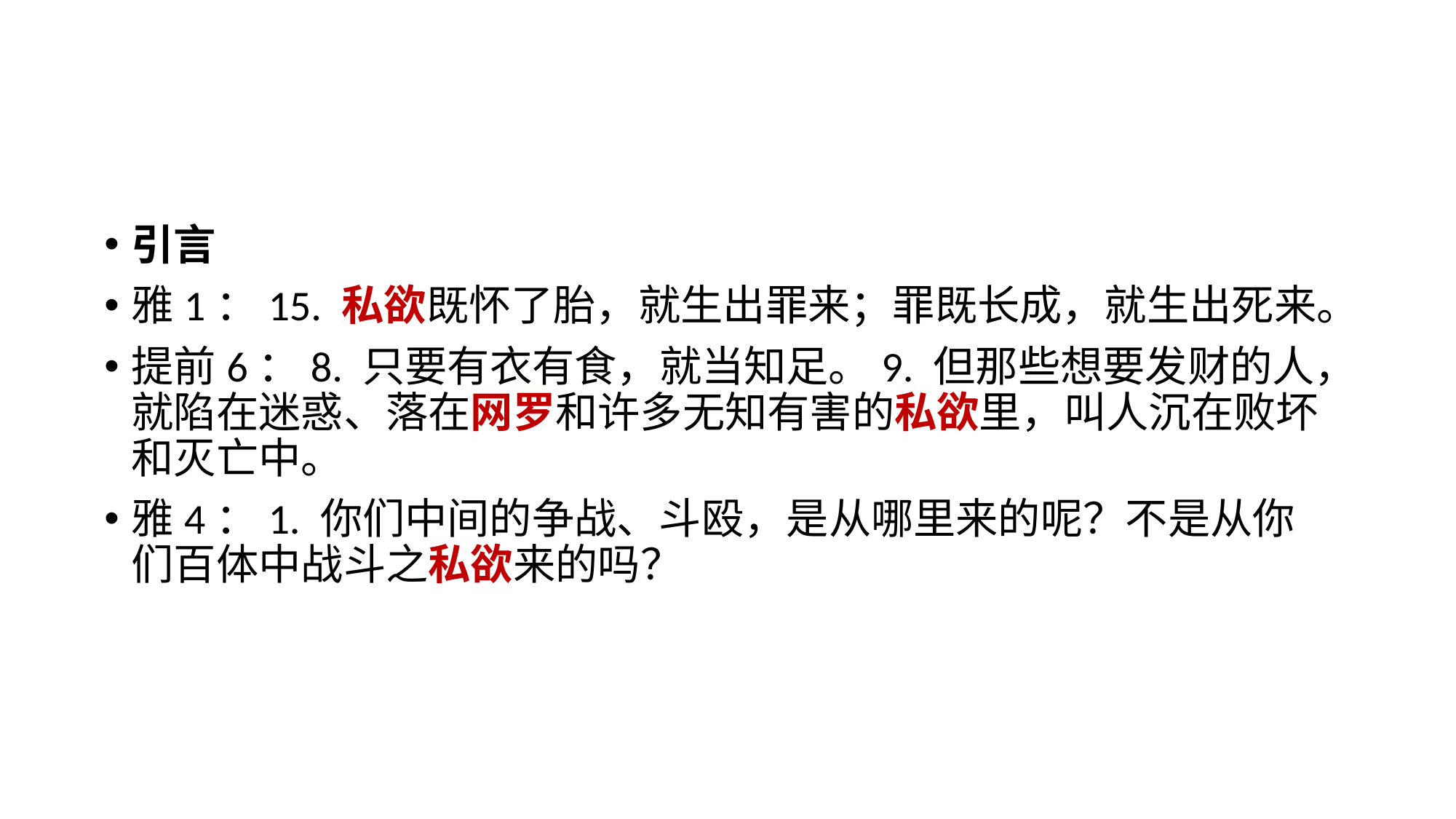

引言
雅1：15. 私欲既怀了胎，就生出罪来；罪既长成，就生出死来。
提前6：8. 只要有衣有食，就当知足。9. 但那些想要发财的人，就陷在迷惑、落在网罗和许多无知有害的私欲里，叫人沉在败坏和灭亡中。
雅4：1. 你们中间的争战、斗殴，是从哪里来的呢？不是从你们百体中战斗之私欲来的吗？